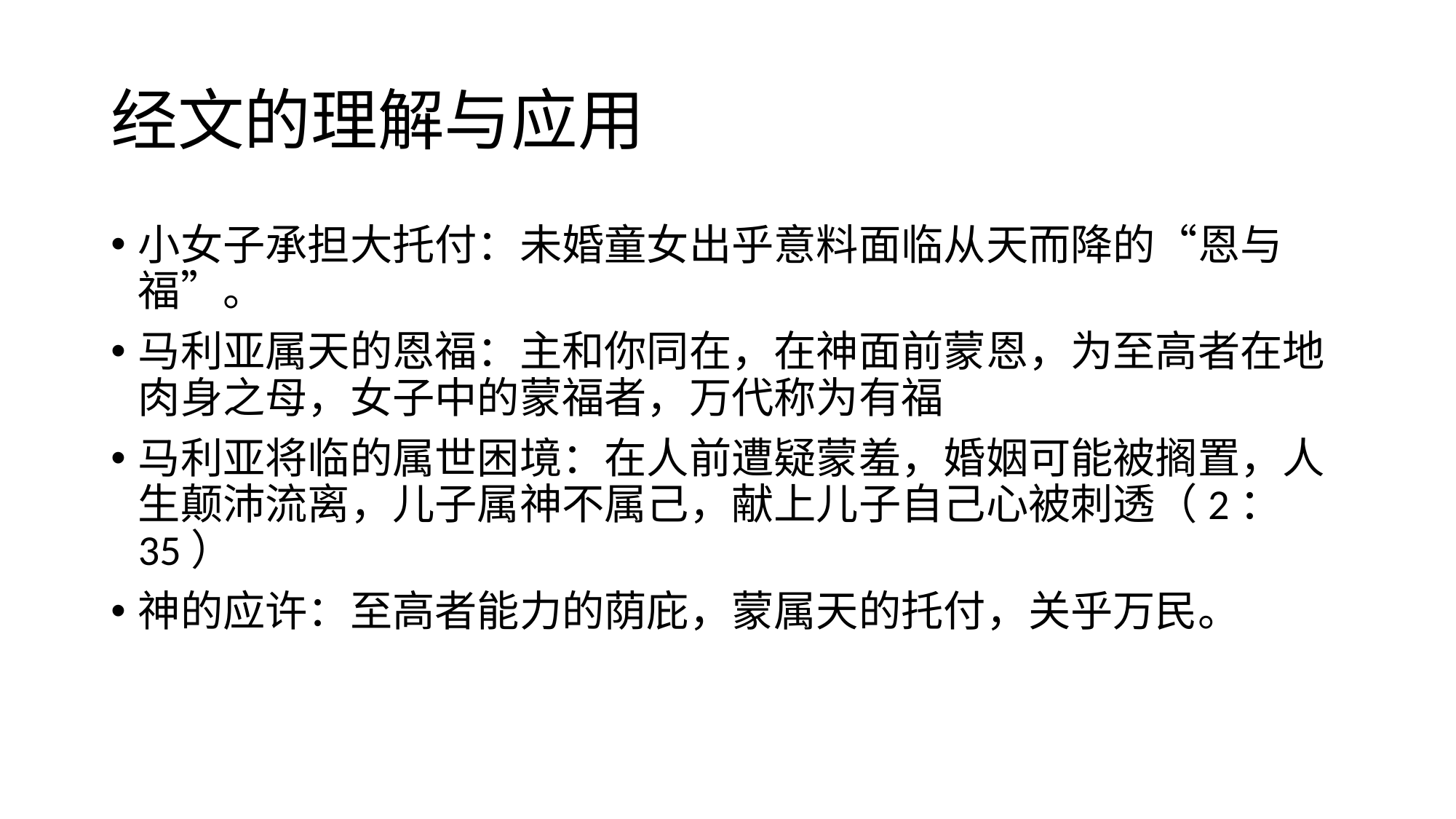

# 经文的理解与应用
小女子承担大托付：未婚童女出乎意料面临从天而降的“恩与福”。
马利亚属天的恩福：主和你同在，在神面前蒙恩，为至高者在地肉身之母，女子中的蒙福者，万代称为有福
马利亚将临的属世困境：在人前遭疑蒙羞，婚姻可能被搁置，人生颠沛流离，儿子属神不属己，献上儿子自己心被刺透（2：35）
神的应许：至高者能力的荫庇，蒙属天的托付，关乎万民。